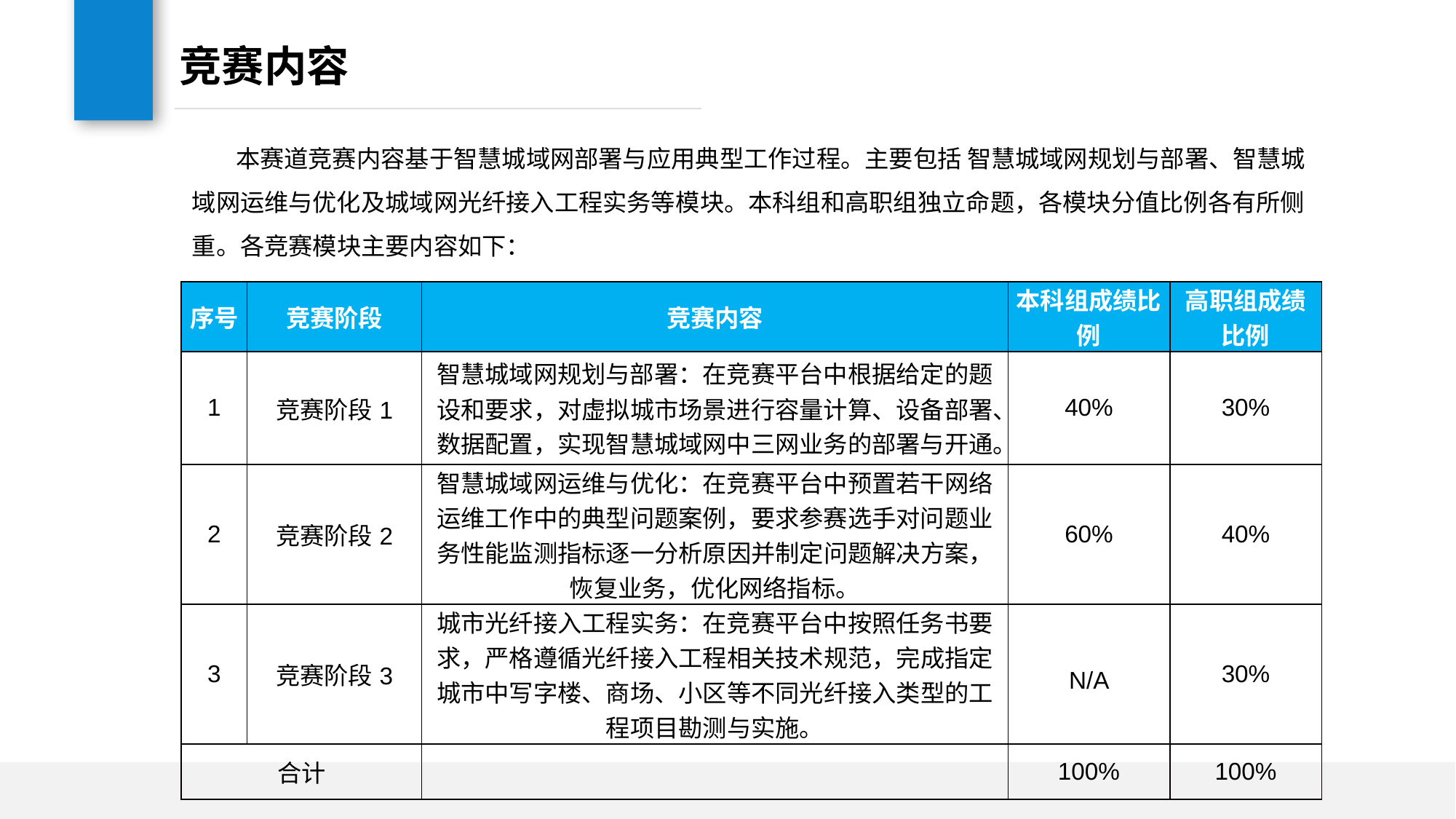

# 竞赛内容
       本赛道竞赛内容基于智慧城域网部署与应用典型工作过程。主要包括 智慧城域网规划与部署、智慧城域网运维与优化及城域网光纤接入工程实务等模块。本科组和高职组独立命题，各模块分值比例各有所侧重。各竞赛模块主要内容如下：
| 序号 | 竞赛阶段 | 竞赛内容 | 本科组成绩比例 | 高职组成绩比例 |
| --- | --- | --- | --- | --- |
| 1 | 竞赛阶段1 | 智慧城域网规划与部署：在竞赛平台中根据给定的题设和要求，对虚拟城市场景进行容量计算、设备部署、数据配置，实现智慧城域网中三网业务的部署与开通。 | 40% | 30% |
| 2 | 竞赛阶段2 | 智慧城域网运维与优化：在竞赛平台中预置若干网络运维工作中的典型问题案例，要求参赛选手对问题业务性能监测指标逐一分析原因并制定问题解决方案，恢复业务，优化网络指标。 | 60% | 40% |
| 3 | 竞赛阶段3 | 城市光纤接入工程实务：在竞赛平台中按照任务书要求，严格遵循光纤接入工程相关技术规范，完成指定城市中写字楼、商场、小区等不同光纤接入类型的工程项目勘测与实施。 | N/A | 30% |
| 合计 |  |  | 100% | 100% |